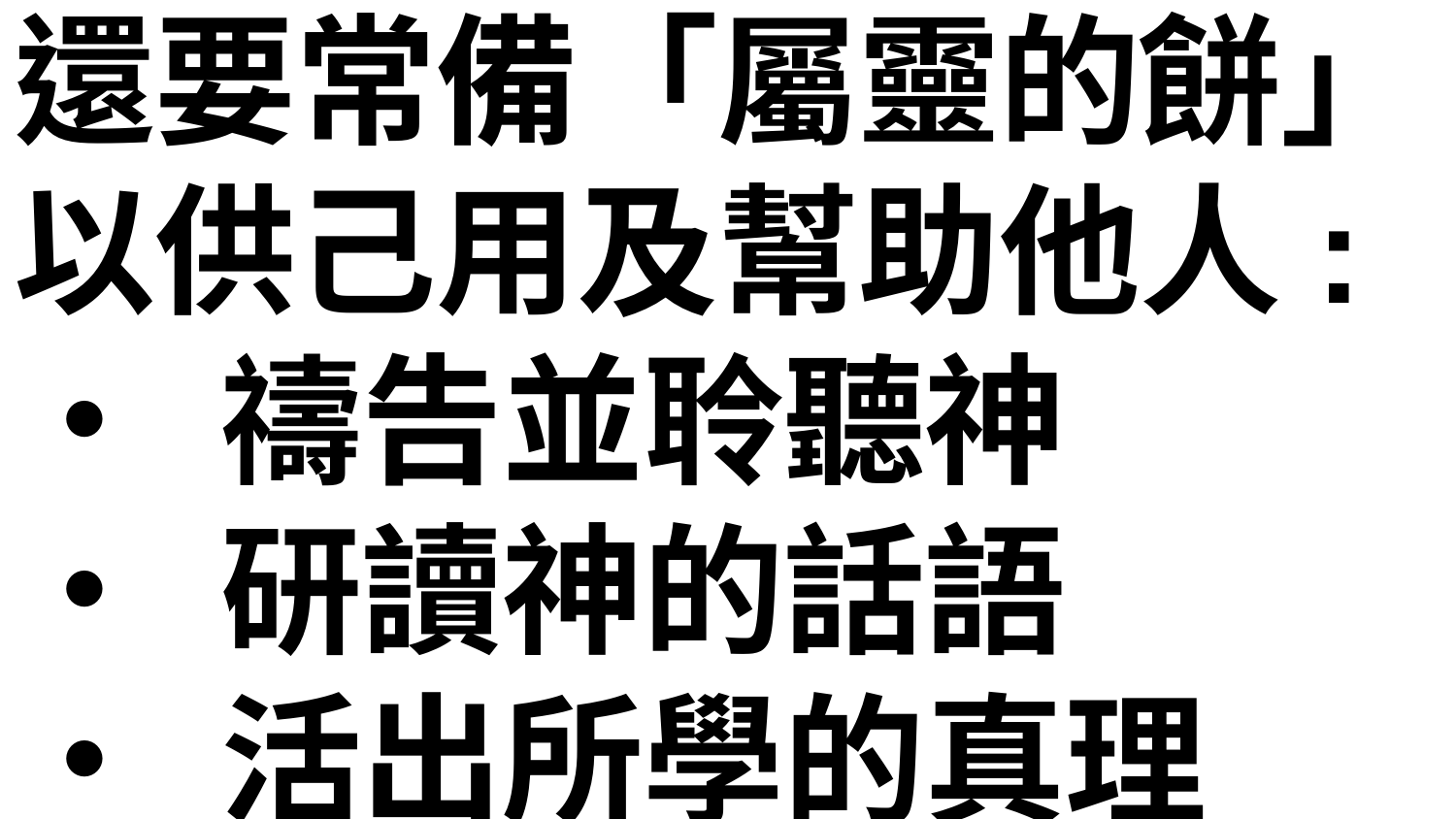

還要常備「屬靈的餅」以供己用及幫助他人:
• 禱告並聆聽神
• 研讀神的話語
• 活出所學的真理